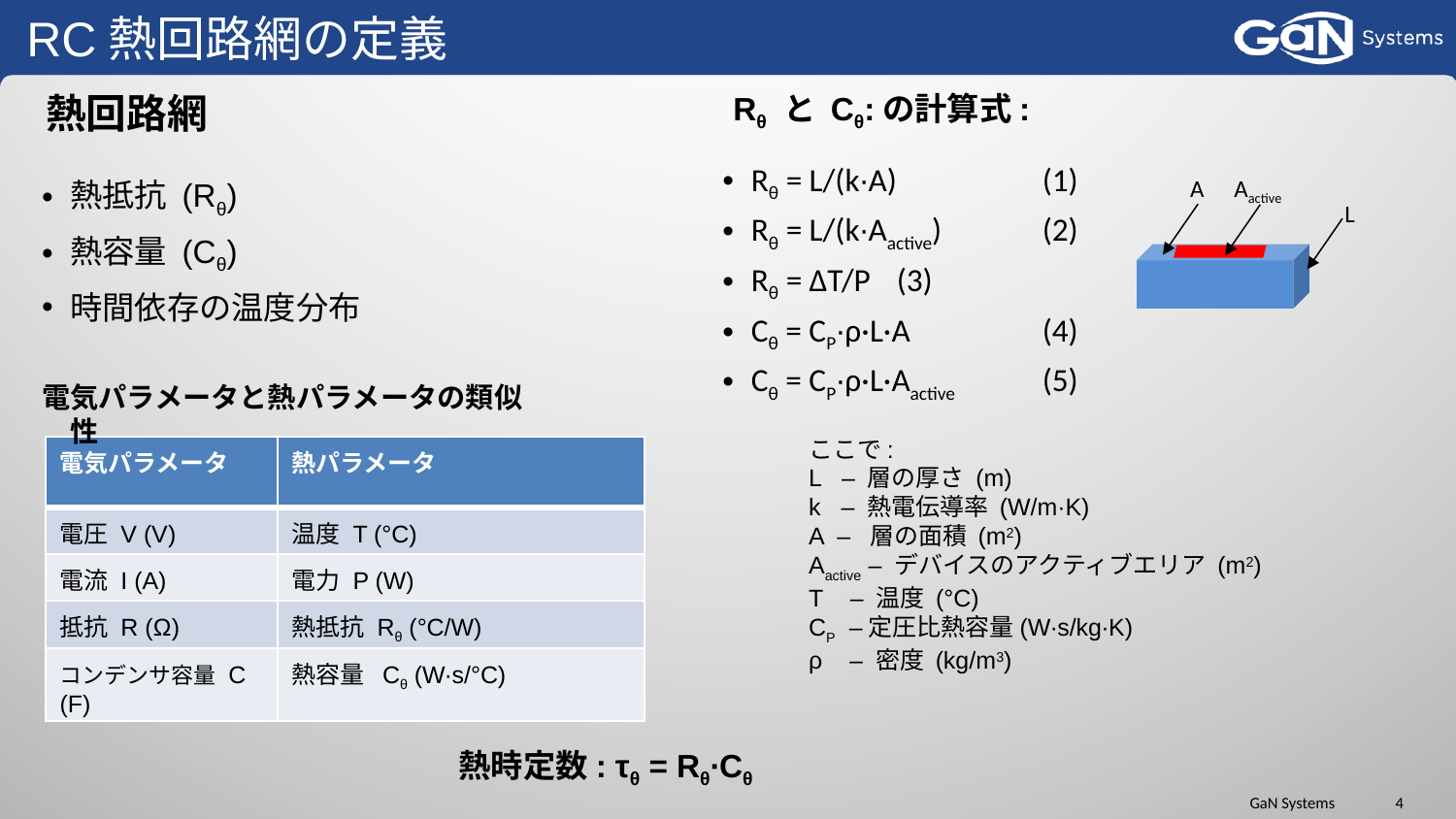

# RC熱回路網の定義
熱回路網
 Rθ と Cθ:の計算式:
Rθ = L/(k∙A) 	(1)
Rθ = L/(k∙Aactive) 	(2)
Rθ = ∆T/P 	(3)
Cθ = CP∙ρ·L·A	(4)
Cθ = CP∙ρ·L·Aactive	(5)

A
Aactive
熱抵抗 (Rθ)
熱容量 (Cθ)
時間依存の温度分布
L

電気パラメータと熱パラメータの類似性
ここで:
L   – 層の厚さ (m)
k   – 熱電伝導率 (W/m·K)
A  –  層の面積 (m2)
Aactive – デバイスのアクティブエリア (m2)
T    – 温度 (°C)
CP  –定圧比熱容量(W∙s/kg∙K)
ρ    – 密度 (kg/m3)
| 電気パラメータ | 熱パラメータ |
| --- | --- |
| 電圧 V (V) | 温度 T (°C) |
| 電流 I (A) | 電力 P (W) |
| 抵抗 R (Ω) | 熱抵抗 Rθ (°C/W) |
| コンデンサ容量 C (F) | 熱容量 Cθ (W∙s/°C) |
熱時定数: τθ = Rθ∙Cθ